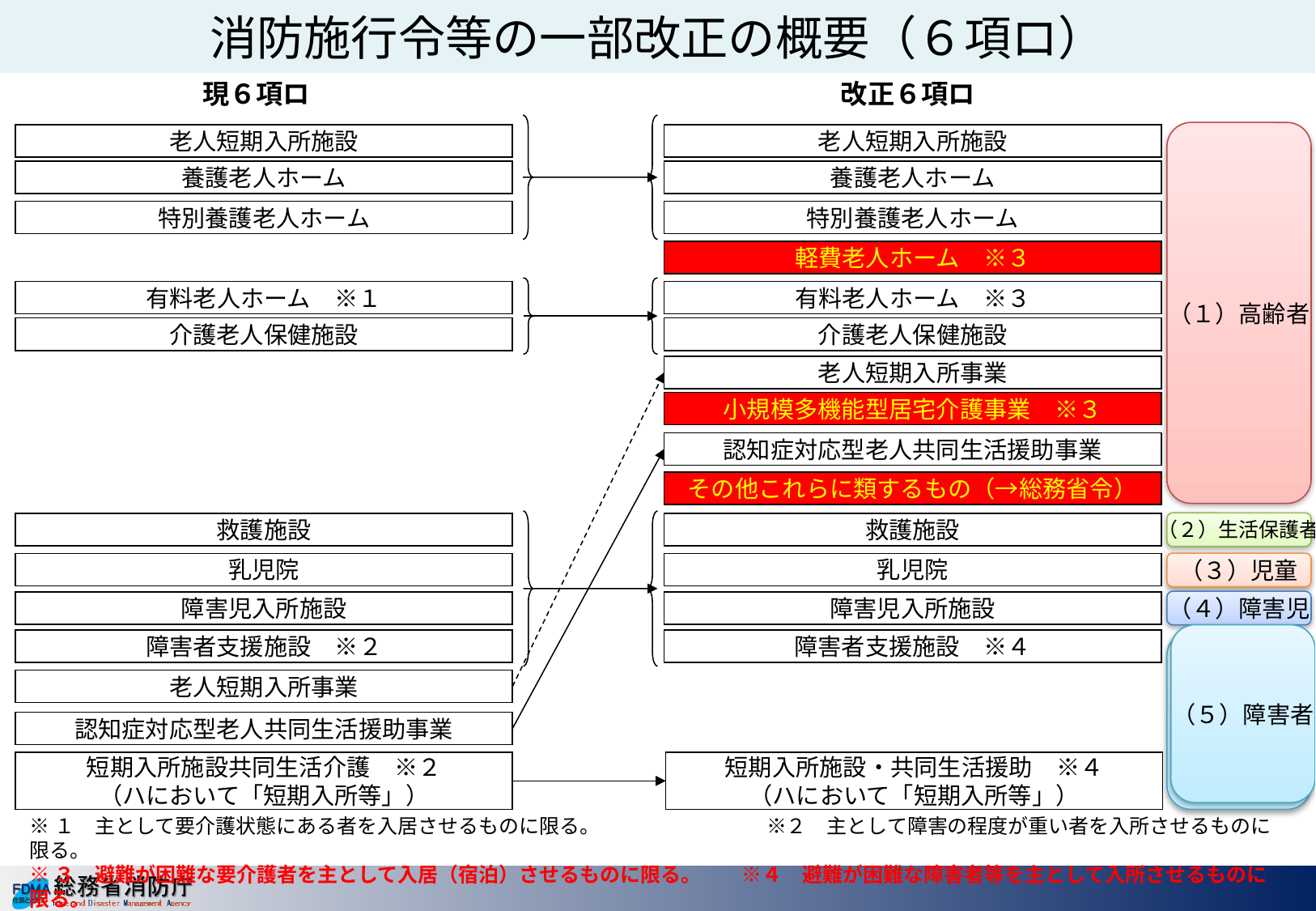

消防施行令等の一部改正の概要（６項ロ）
現６項ロ
改正６項ロ

（１）高齢者
老人短期入所施設
老人短期入所施設
養護老人ホーム
養護老人ホーム
特別養護老人ホーム
特別養護老人ホーム
軽費老人ホーム　※３

有料老人ホーム　※１
有料老人ホーム　※３
介護老人保健施設
介護老人保健施設
老人短期入所事業
小規模多機能型居宅介護事業　※３
認知症対応型老人共同生活援助事業
その他これらに類するもの（→総務省令）

（２）生活保護者
救護施設
救護施設
（３）児童
乳児院
乳児院
（４）障害児
障害児入所施設
障害児入所施設
（５）障害者
障害者支援施設　※２
障害者支援施設　※４
（５）障害者
老人短期入所事業
認知症対応型老人共同生活援助事業
短期入所施設共同生活介護　※２
（ハにおいて「短期入所等」）
短期入所施設・共同生活援助　※４
（ハにおいて「短期入所等」）
※１　主として要介護状態にある者を入居させるものに限る。　　　　　　　　 ※２　主として障害の程度が重い者を入所させるものに限る。
※３　避難が困難な要介護者を主として入居（宿泊）させるものに限る。　　※４　避難が困難な障害者等を主として入所させるものに限る。